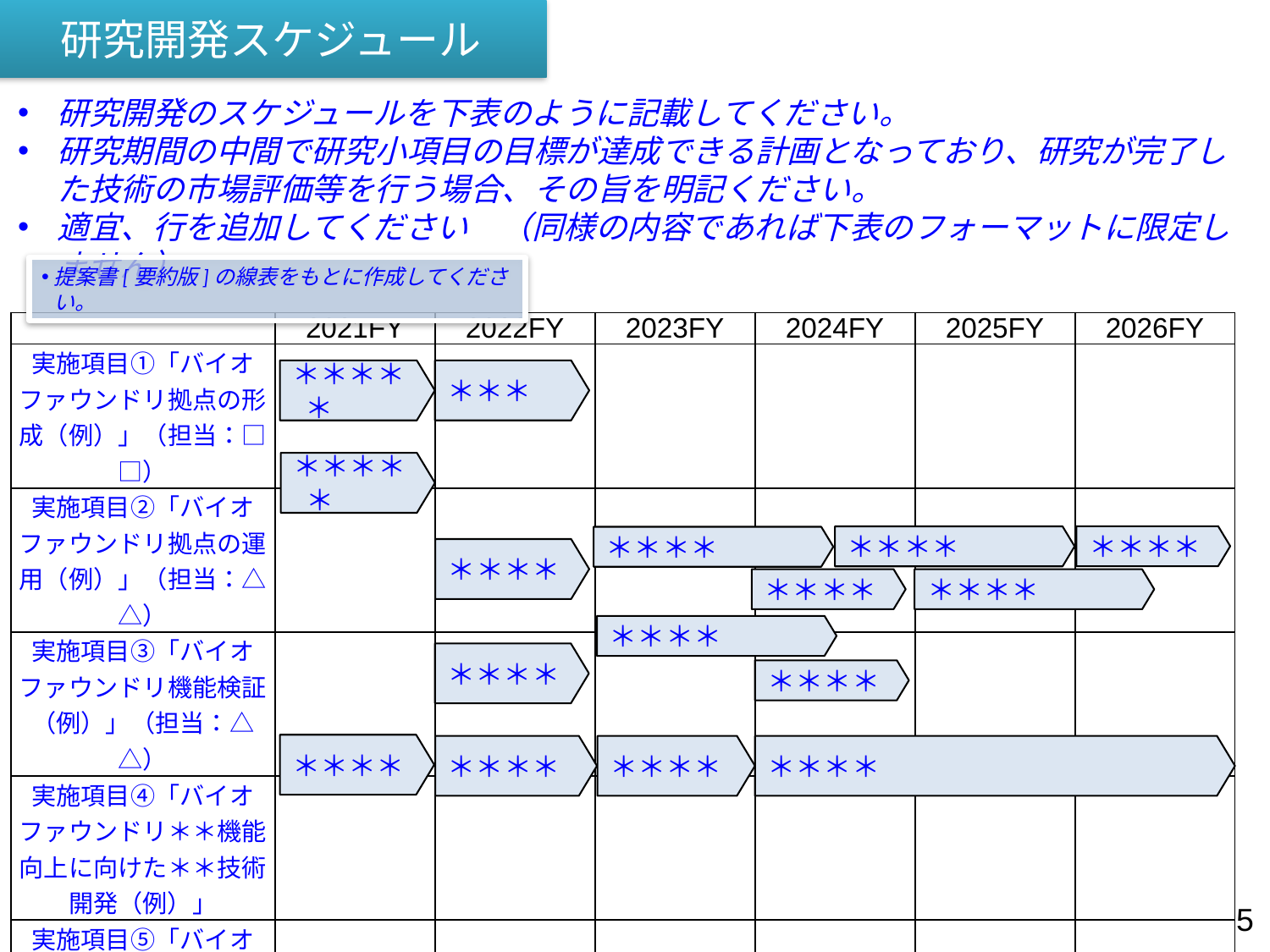

# 研究開発スケジュール
研究開発のスケジュールを下表のように記載してください。
研究期間の中間で研究小項目の目標が達成できる計画となっており、研究が完了した技術の市場評価等を行う場合、その旨を明記ください。
適宜、行を追加してください　（同様の内容であれば下表のフォーマットに限定しません）
提案書[要約版]の線表をもとに作成してください。
|  | 2021FY | 2022FY | 2023FY | 2024FY | 2025FY | 2026FY |
| --- | --- | --- | --- | --- | --- | --- |
| 実施項目①「バイオファウンドリ拠点の形成（例）」（担当：□□） |  |  |  |  |  |  |
| 実施項目②「バイオファウンドリ拠点の運用（例）」（担当：△△） |  |  |  |  |  |  |
| 実施項目③「バイオファウンドリ機能検証（例）」（担当：△△） |  |  |  |  |  |  |
| 実施項目④「バイオファウンドリ＊＊機能向上に向けた＊＊技術開発（例）」 |  |  |  |  |  |  |
| 実施項目⑤「バイオファウンドリ拠点を活用したものづくり人材の育成（例）」 （担当：△△） |  |  |  |  |  |  |
| 予算 （百万円） | 〇〇 | 〇〇 | 〇〇 | 〇〇 | 〇〇 | 〇〇 |
＊＊＊＊＊
＊＊＊
＊＊＊＊＊
＊＊＊＊
＊＊＊＊
＊＊＊＊
＊＊＊＊
＊＊＊＊
＊＊＊＊
＊＊＊＊
＊＊＊＊
＊＊＊＊
＊＊＊＊
＊＊＊＊
＊＊＊＊
＊＊＊＊
5